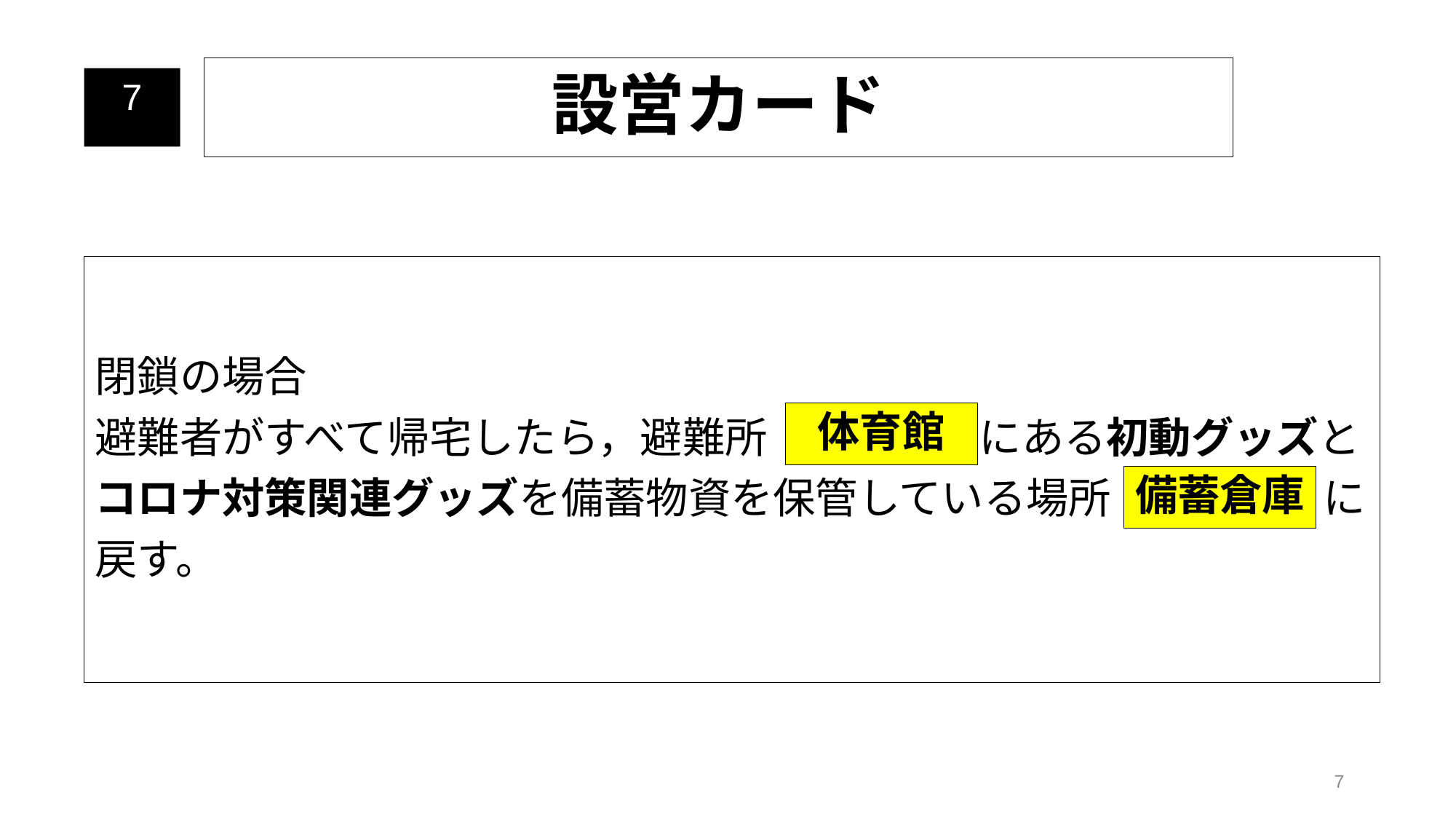

設営カード
7
閉鎖の場合
避難者がすべて帰宅したら，避難所　　　　　にある初動グッズと
コロナ対策関連グッズを備蓄物資を保管している場所　　　　　に
戻す。
体育館
備蓄倉庫

7